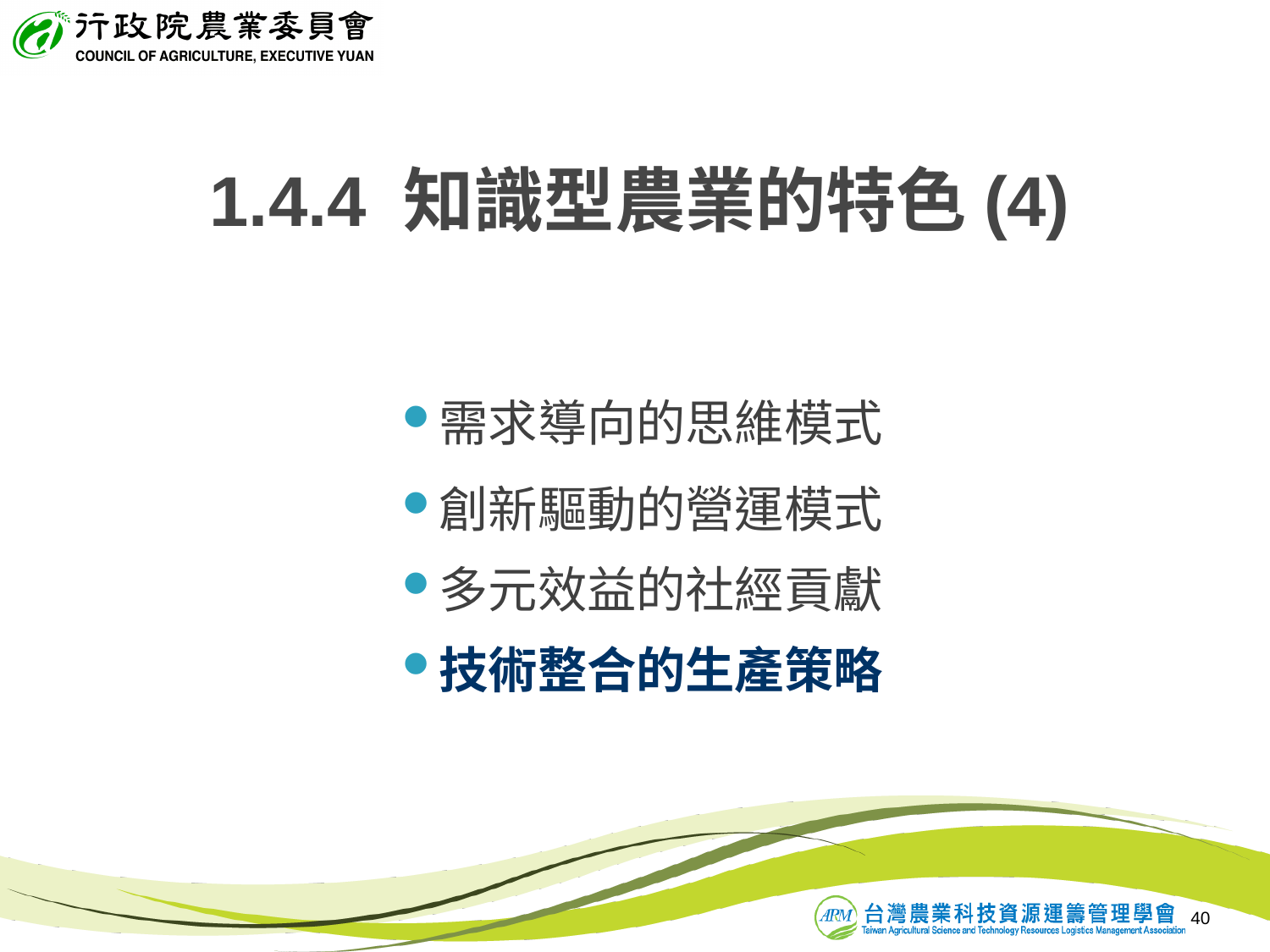

1.4.4 知識型農業的特色(4)
需求導向的思維模式
創新驅動的營運模式
多元效益的社經貢獻
技術整合的生產策略

40